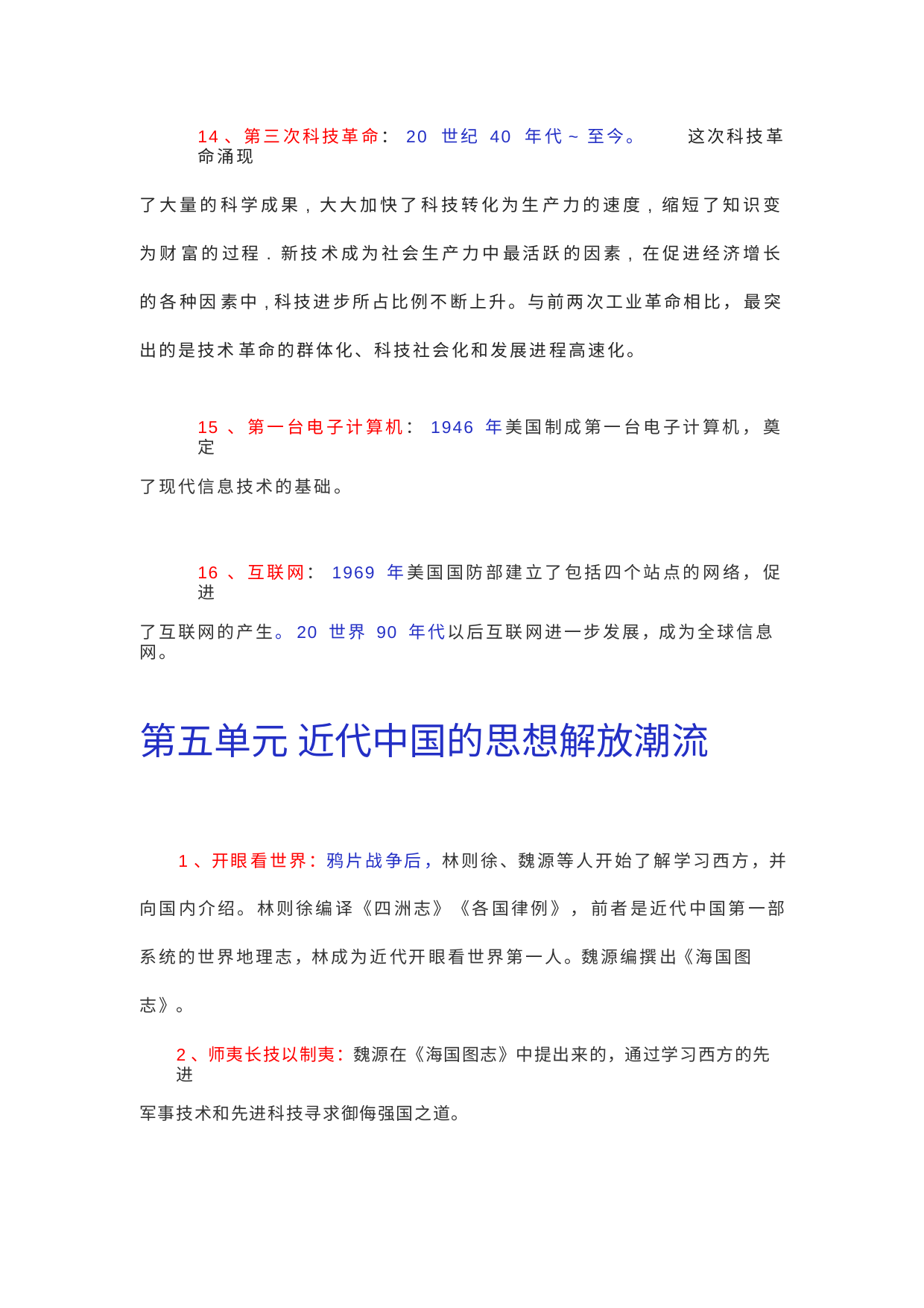

14、第三次科技革命： 20  世纪  40  年代~至今。	这次科技革命涌现
了大量的科学成果, 大大加快了科技转化为生产力的速度, 缩短了知识变为财 富的过程. 新技术成为社会生产力中最活跃的因素, 在促进经济增长的各种因 素中,科技进步所占比例不断上升。与前两次工业革命相比， 最突出的是技术 革命的群体化、科技社会化和发展进程高速化。
15 、第一台电子计算机： 1946 年美国制成第一台电子计算机， 奠定

了现代信息技术的基础。
16 、互联网： 1969 年美国国防部建立了包括四个站点的网络， 促进

了互联网的产生。20 世界 90 年代以后互联网进一步发展，成为全球信息网。
第五单元 近代中国的思想解放潮流
1、开眼看世界：鸦片战争后，林则徐、魏源等人开始了解学习西方，并
向国内介绍。林则徐编译《四洲志》《各国律例》， 前者是近代中国第一部 系统的世界地理志，林成为近代开眼看世界第一人。魏源编撰出《海国图志》。
2、师夷长技以制夷：魏源在《海国图志》中提出来的，通过学习西方的先进

军事技术和先进科技寻求御侮强国之道。